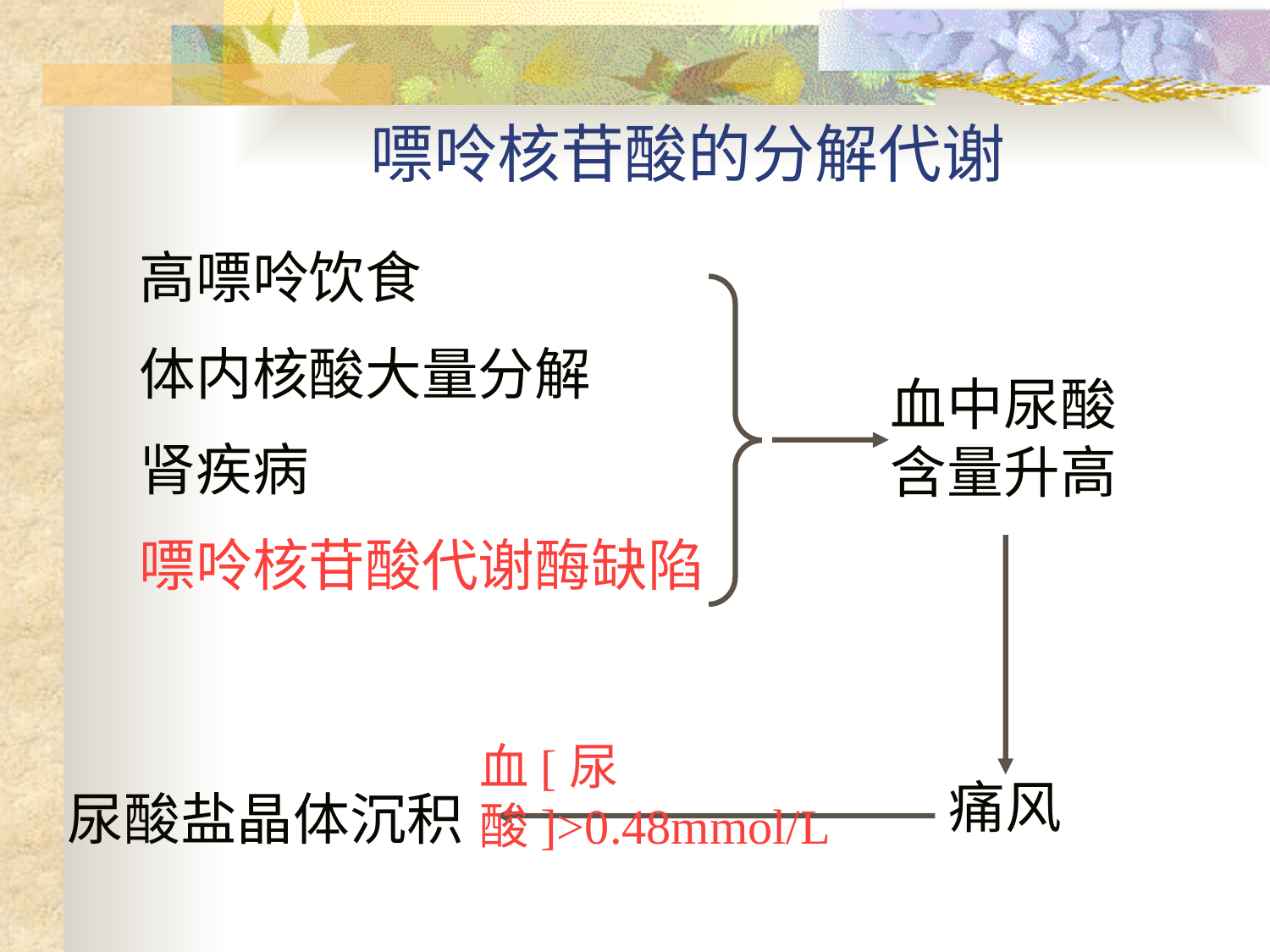

# 嘌呤核苷酸的分解代谢
高嘌呤饮食
体内核酸大量分解
肾疾病
嘌呤核苷酸代谢酶缺陷

血中尿酸含量升高

痛风
血[尿酸]>0.48mmol/L
尿酸盐晶体沉积